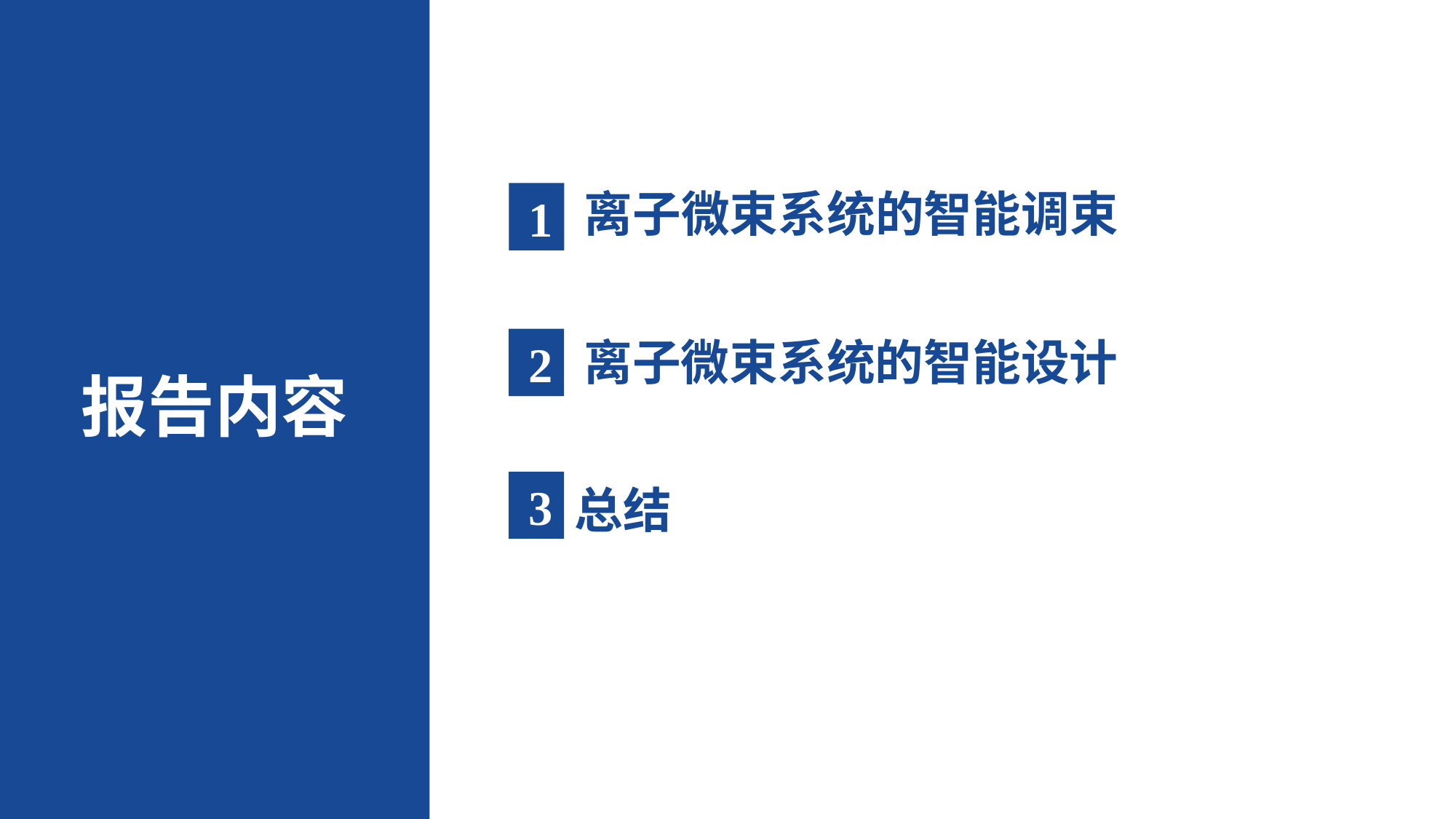

离子微束系统的智能调束

1

2

3
总结
离子微束系统的智能设计
# 报告内容